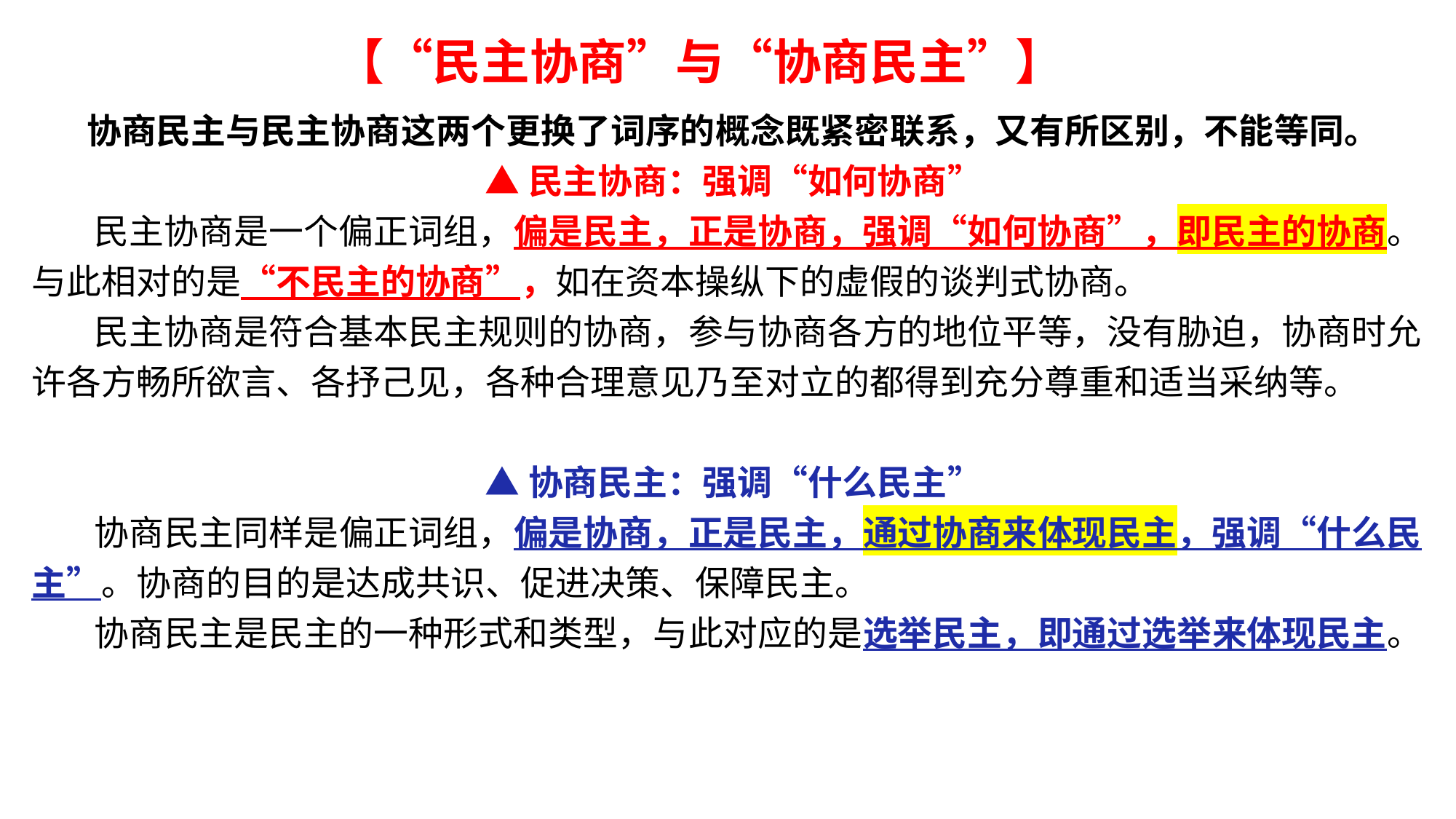

【“民主协商”与“协商民主”】
      协商民主与民主协商这两个更换了词序的概念既紧密联系，又有所区别，不能等同。
▲民主协商：强调“如何协商”
       民主协商是一个偏正词组，偏是民主，正是协商，强调“如何协商”，即民主的协商。与此相对的是“不民主的协商”，如在资本操纵下的虚假的谈判式协商。
       民主协商是符合基本民主规则的协商，参与协商各方的地位平等，没有胁迫，协商时允许各方畅所欲言、各抒己见，各种合理意见乃至对立的都得到充分尊重和适当采纳等。

▲协商民主：强调“什么民主”
       协商民主同样是偏正词组，偏是协商，正是民主，通过协商来体现民主，强调“什么民主”。协商的目的是达成共识、促进决策、保障民主。
       协商民主是民主的一种形式和类型，与此对应的是选举民主，即通过选举来体现民主。